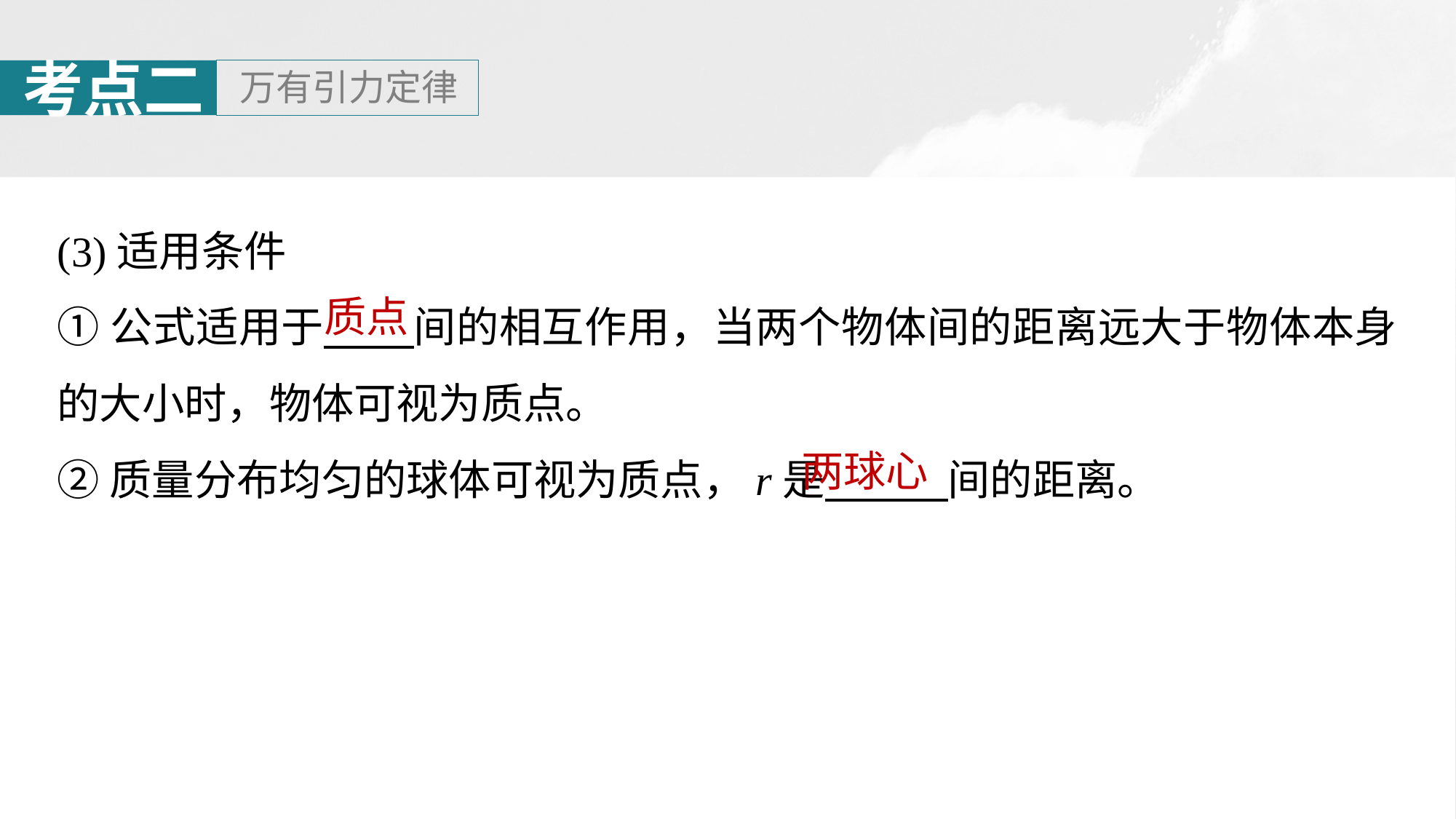

(3)适用条件
①公式适用于         间的相互作用，当两个物体间的距离远大于物体本身的大小时，物体可视为质点。
②质量分布均匀的球体可视为质点，r是             间的距离。
质点
两球心